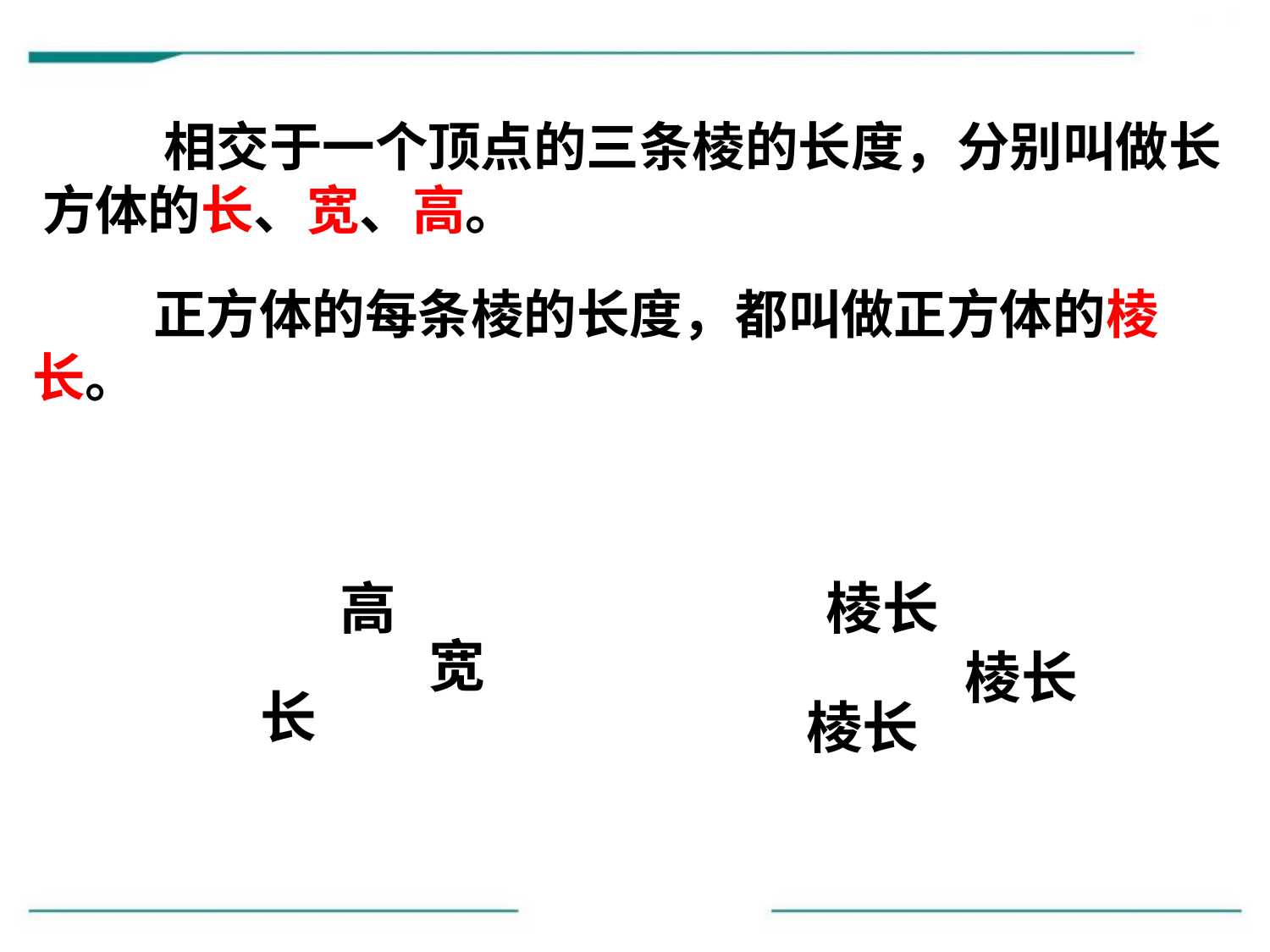

相交于一个顶点的三条棱的长度，分别叫做长方体的长、宽、高。
         正方体的每条棱的长度，都叫做正方体的棱长。

高
棱长
宽
棱长
长
棱长